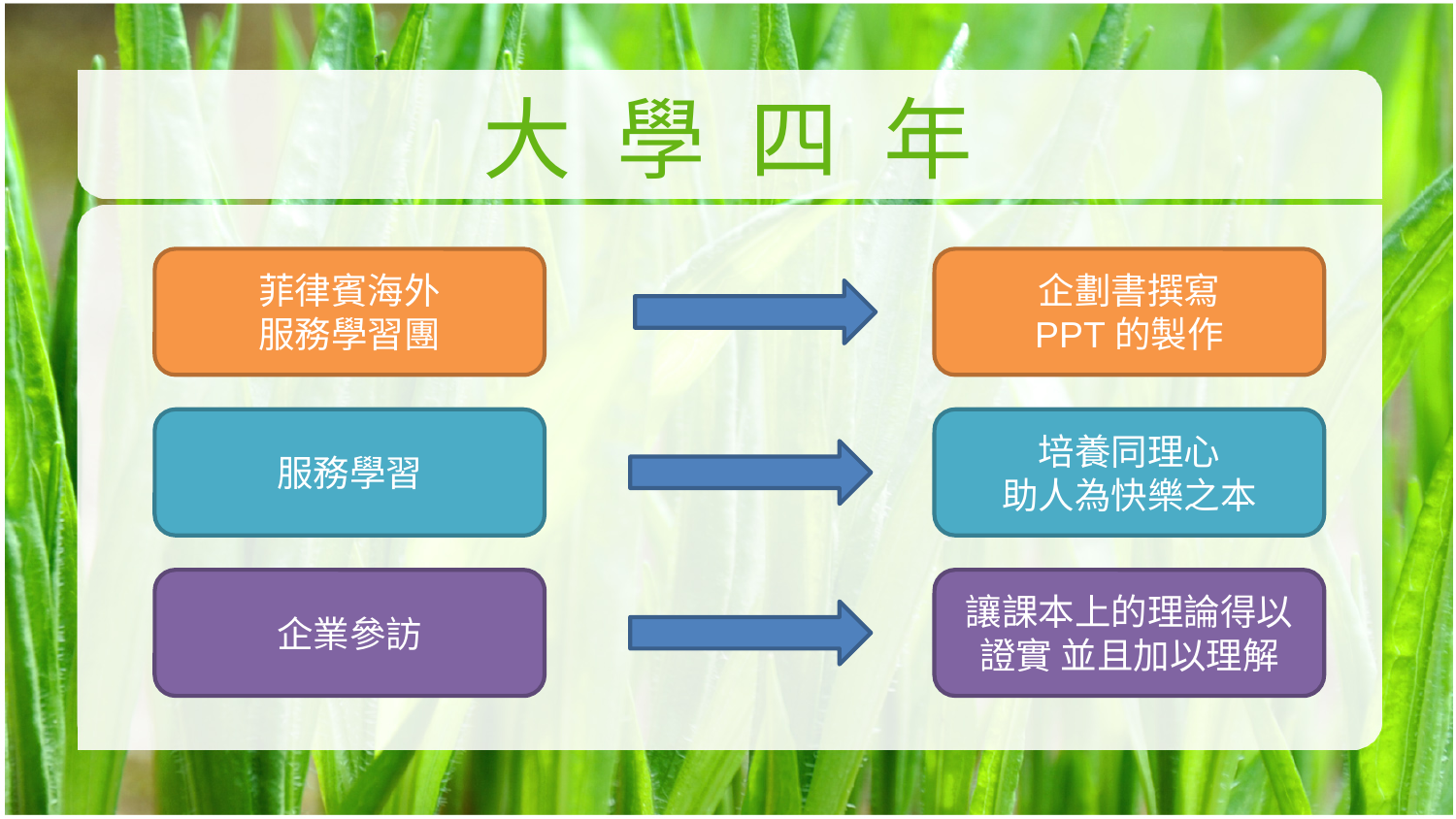

# 大 學 四 年
菲律賓海外
服務學習團
企劃書撰寫
PPT的製作

服務學習
培養同理心
助人為快樂之本

企業參訪
讓課本上的理論得以證實 並且加以理解